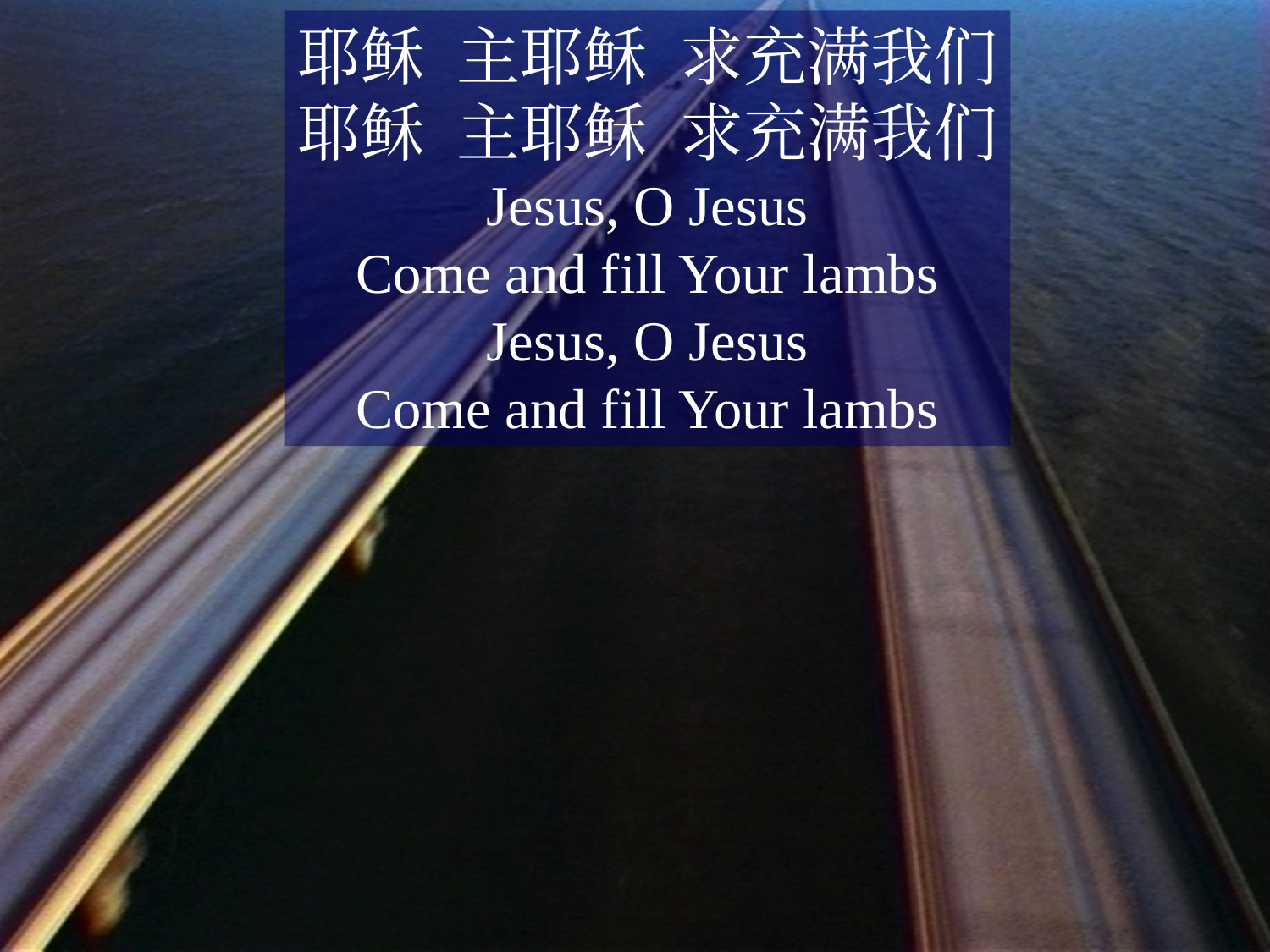

耶稣  主耶稣  求充满我们
耶稣  主耶稣  求充满我们
Jesus, O Jesus
Come and fill Your lambs
Jesus, O Jesus
Come and fill Your lambs